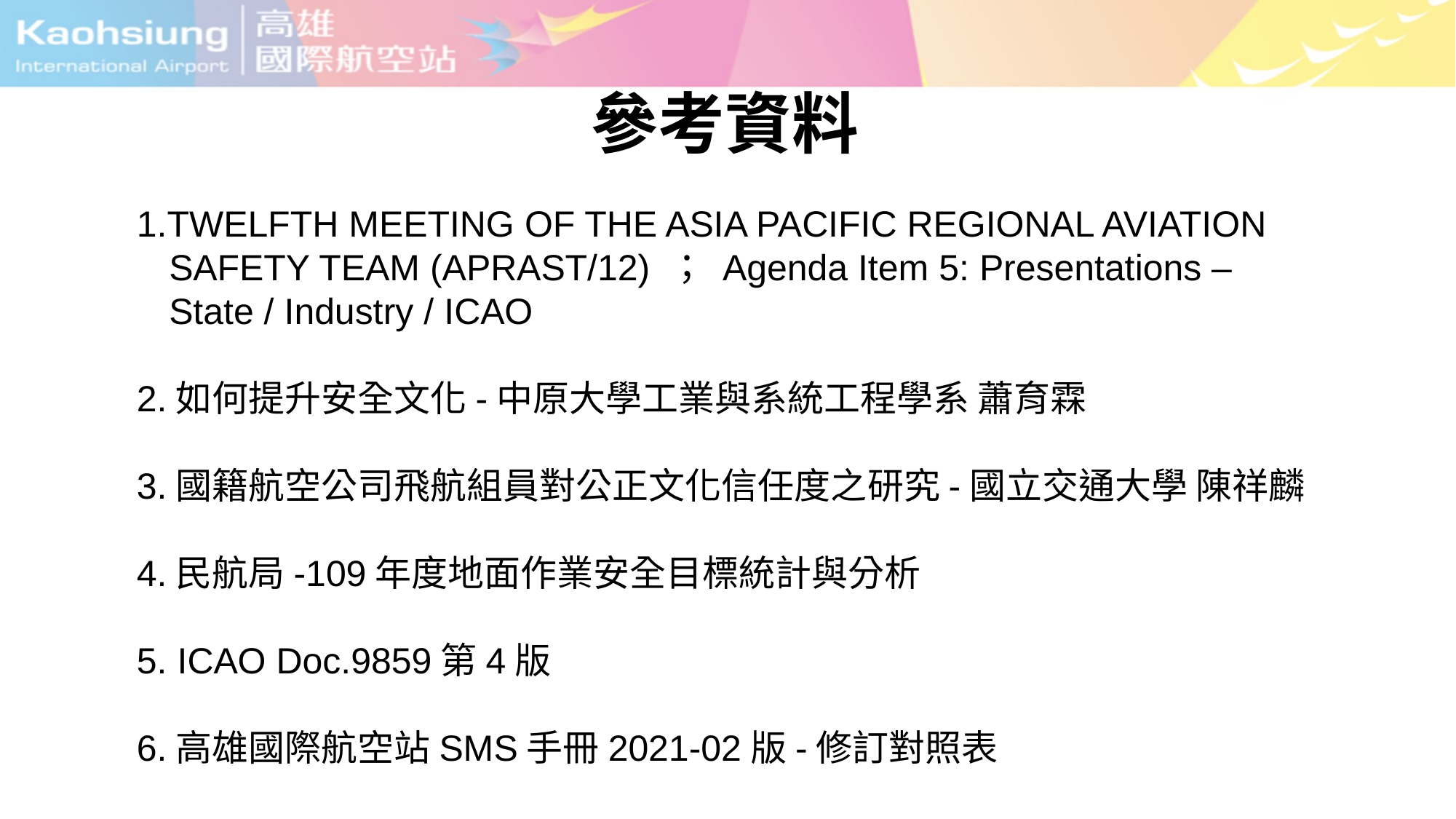

參考資料
1.TWELFTH MEETING OF THE ASIA PACIFIC REGIONAL AVIATION SAFETY TEAM (APRAST/12) ； Agenda Item 5: Presentations – State / Industry / ICAO

2.如何提升安全文化-中原大學工業與系統工程學系 蕭育霖

3.國籍航空公司飛航組員對公正文化信任度之研究-國立交通大學 陳祥麟

4.民航局-109年度地面作業安全目標統計與分析

5. ICAO Doc.9859第4版

6.高雄國際航空站SMS手冊2021-02版-修訂對照表